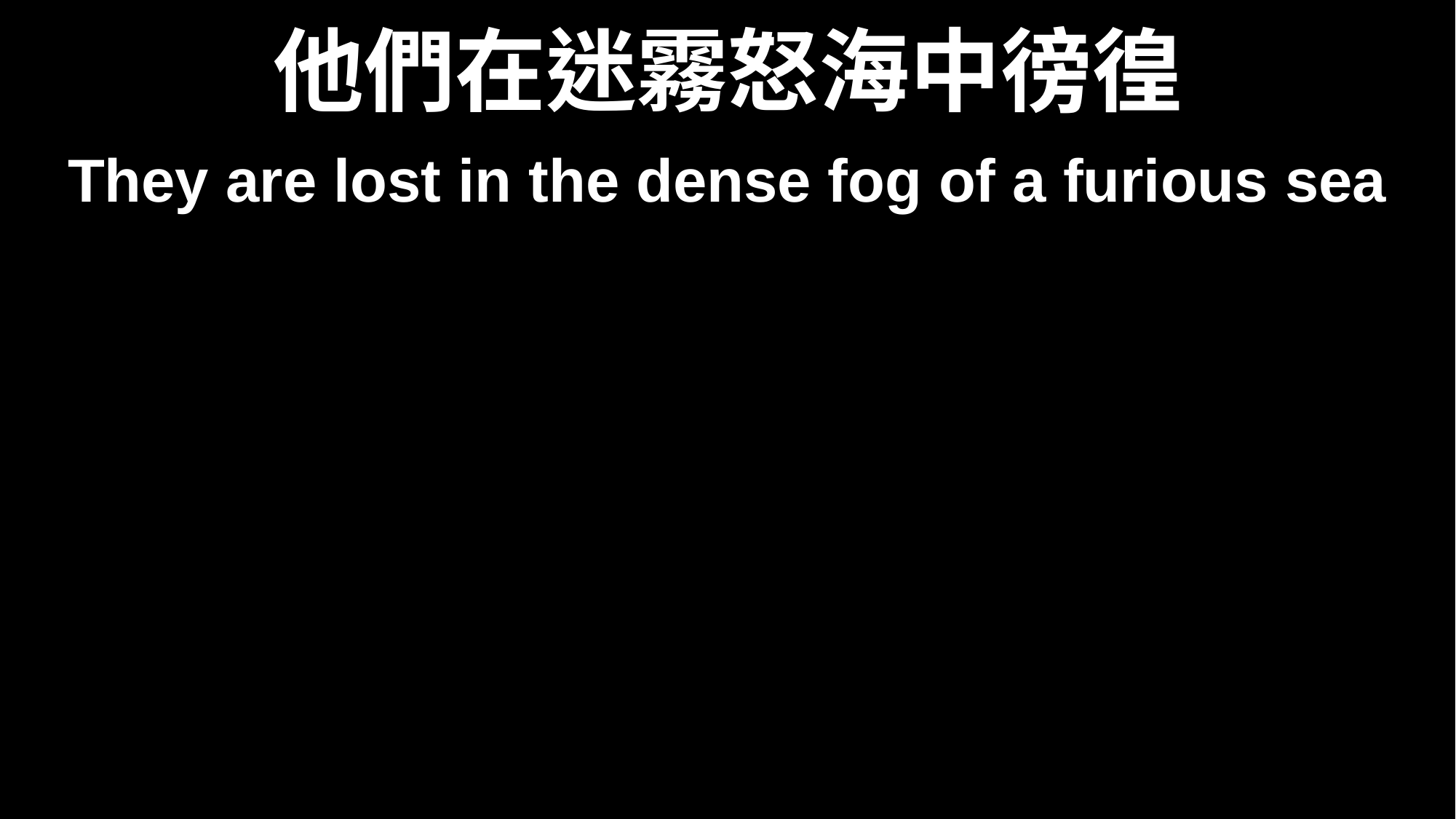

# 他們在迷霧怒海中徬徨
They are lost in the dense fog of a furious sea